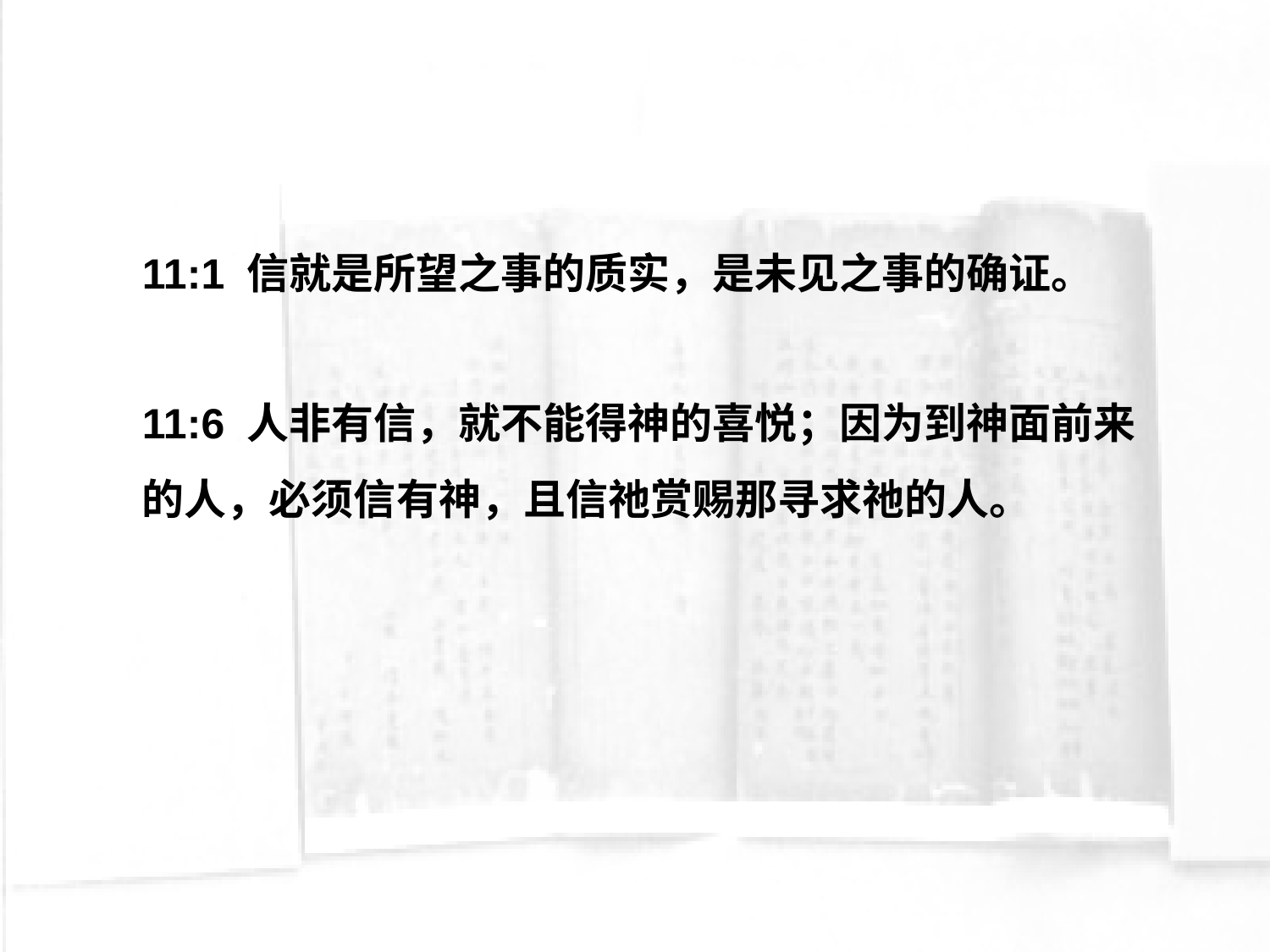

11:1 信就是所望之事的质实，是未见之事的确证。
11:6 人非有信，就不能得神的喜悦；因为到神面前来的人，必须信有神，且信祂赏赐那寻求祂的人。